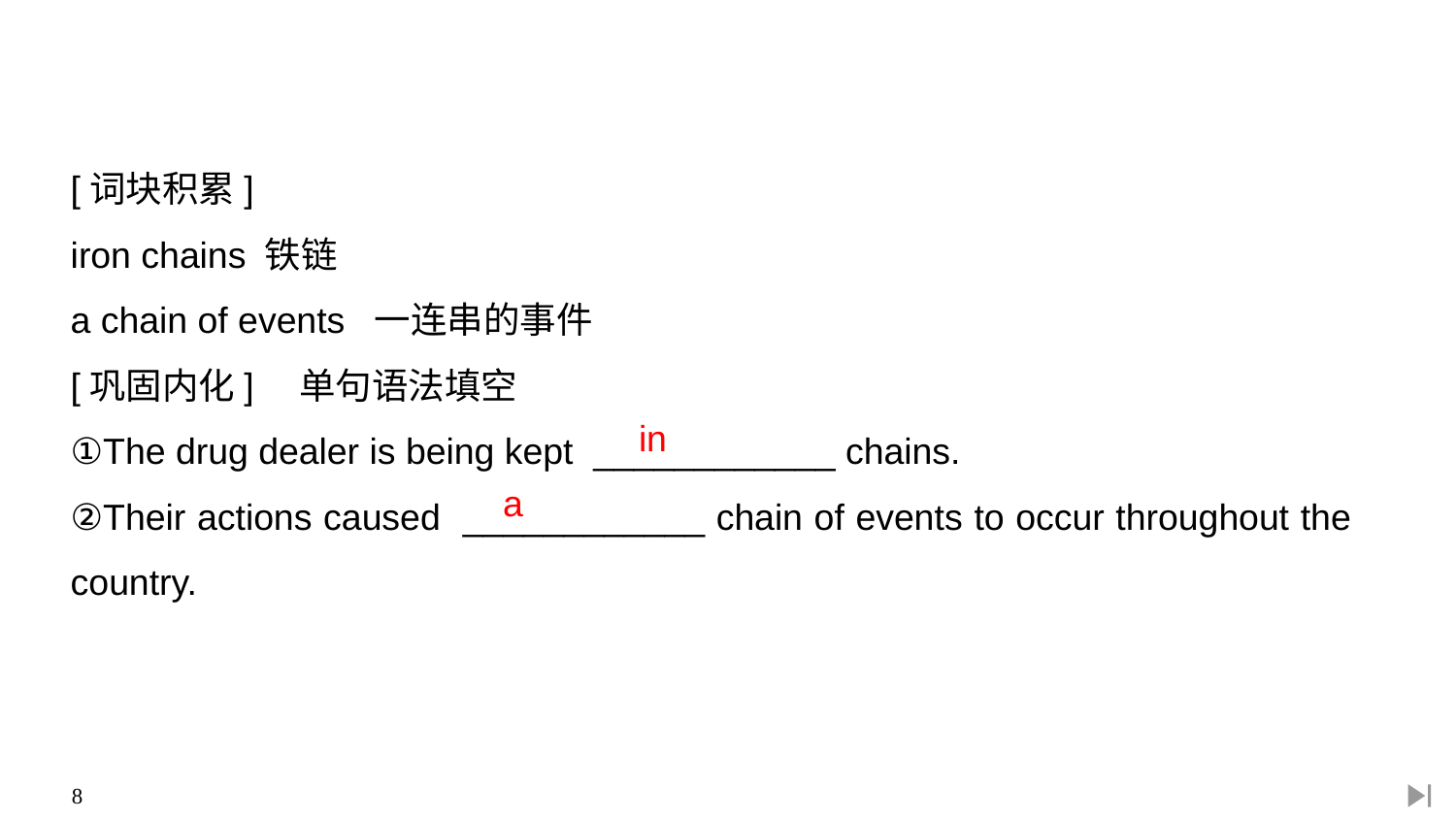

[词块积累]
iron chains 铁链
a chain of events  一连串的事件
[巩固内化]　单句语法填空
①The drug dealer is being kept  ____________ chains.
②Their actions caused  ____________ chain of events to occur throughout the country.
in
a